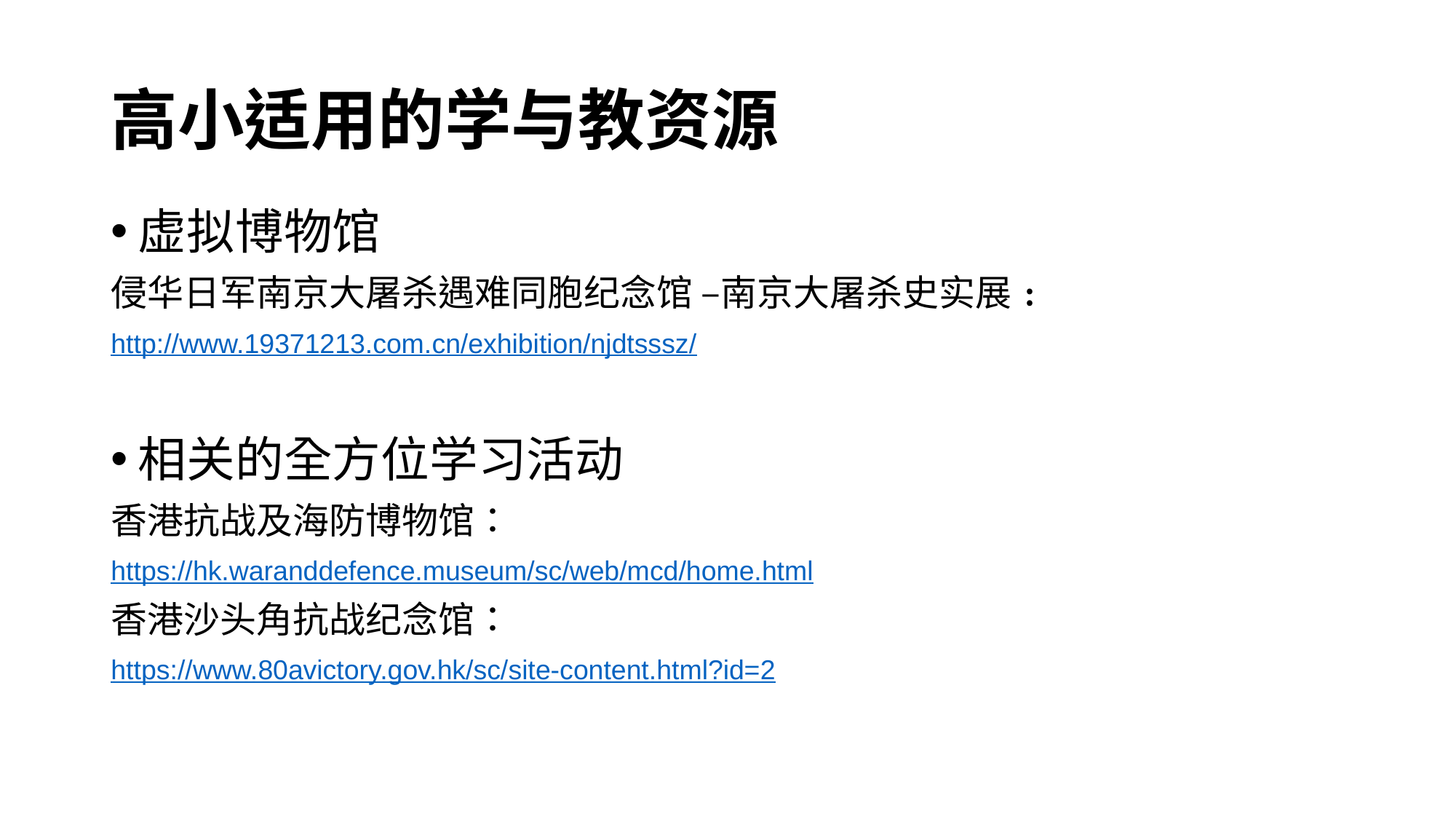

# 高小适用的学与教资源
虚拟博物馆
侵华日军南京大屠杀遇难同胞纪念馆 –南京大屠杀史实展﹕
http://www.19371213.com.cn/exhibition/njdtsssz/

相关的全方位学习活动
香港抗战及海防博物馆：
https://hk.waranddefence.museum/sc/web/mcd/home.html
香港沙头角抗战纪念馆：
https://www.80avictory.gov.hk/sc/site-content.html?id=2